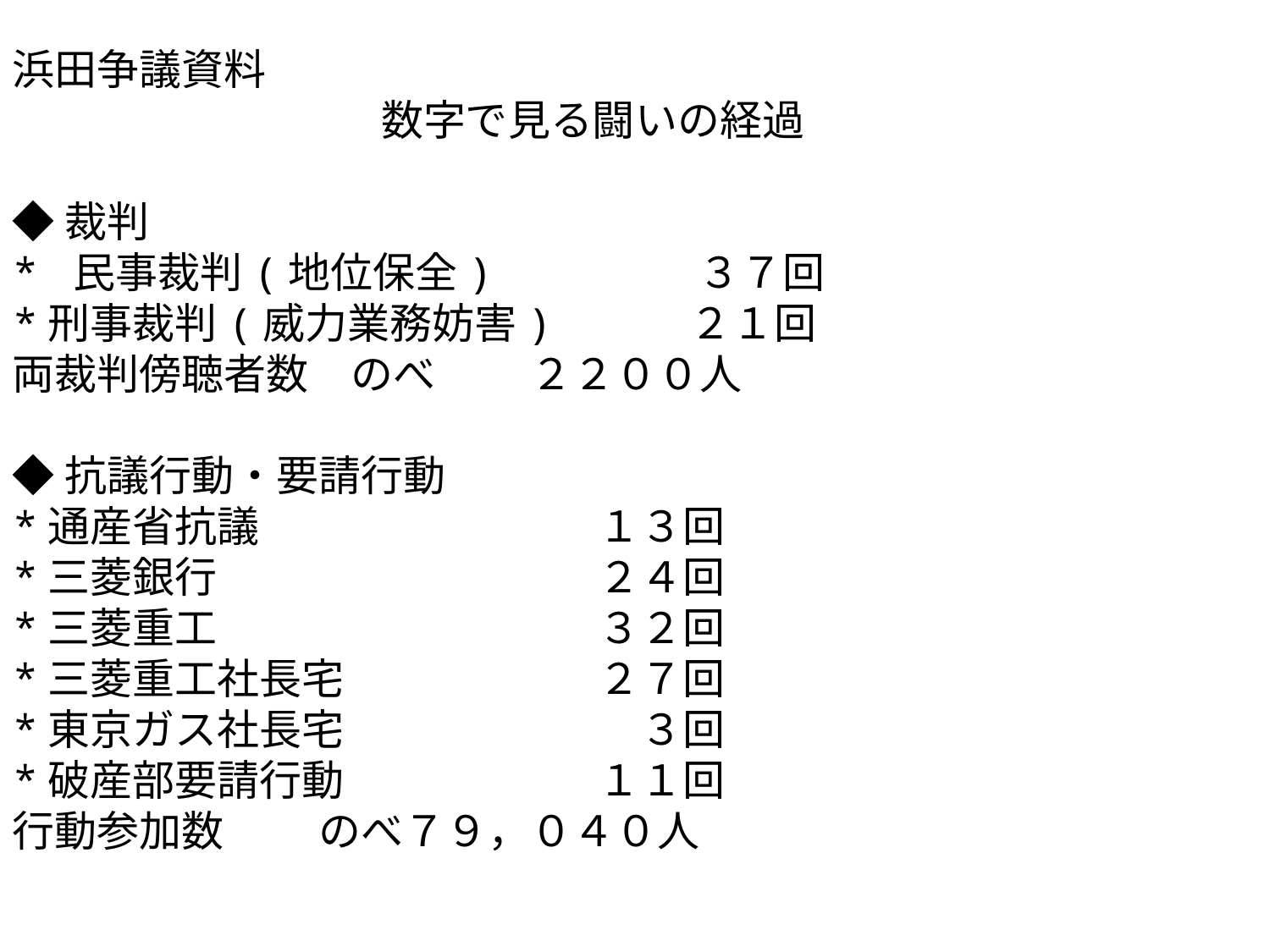

浜田争議資料
数字で見る闘いの経過

◆裁判
* 民事裁判(地位保全) 　　　　３７回
*刑事裁判(威力業務妨害)　　　２１回
両裁判傍聴者数　のべ　 　２２００人

◆抗議行動・要請行動
*通産省抗議　　　　　　　　１３回
*三菱銀行　　　　　　　　　２４回
*三菱重工　　　　　　　　　３２回
*三菱重工社長宅　　　　　　２７回
*東京ガス社長宅　　　　　　　３回
*破産部要請行動　　　　　　１１回
行動参加数　　 のべ７９，０４０人